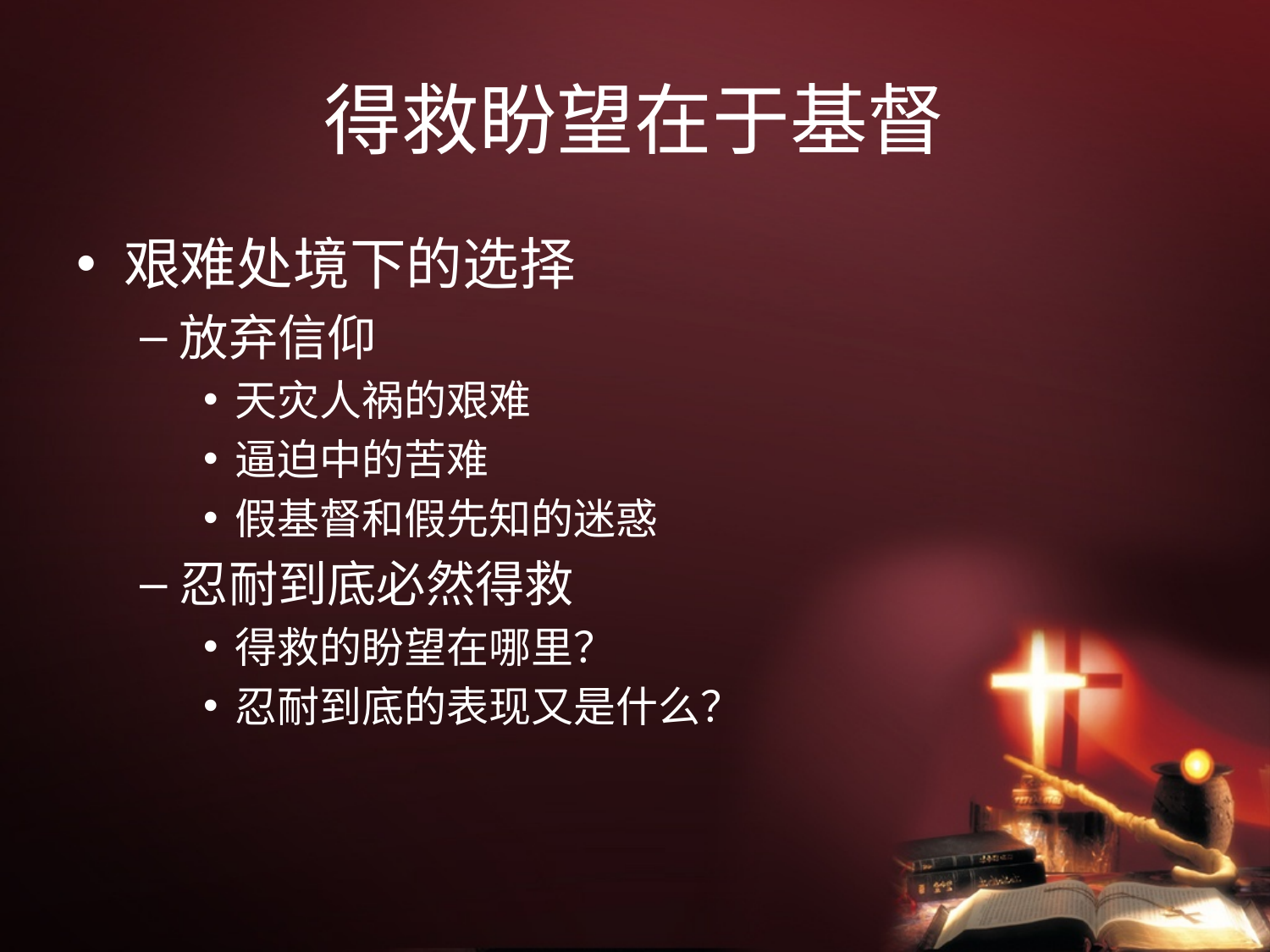

# 得救盼望在于基督
艰难处境下的选择
放弃信仰
天灾人祸的艰难
逼迫中的苦难
假基督和假先知的迷惑
忍耐到底必然得救
得救的盼望在哪里？
忍耐到底的表现又是什么？